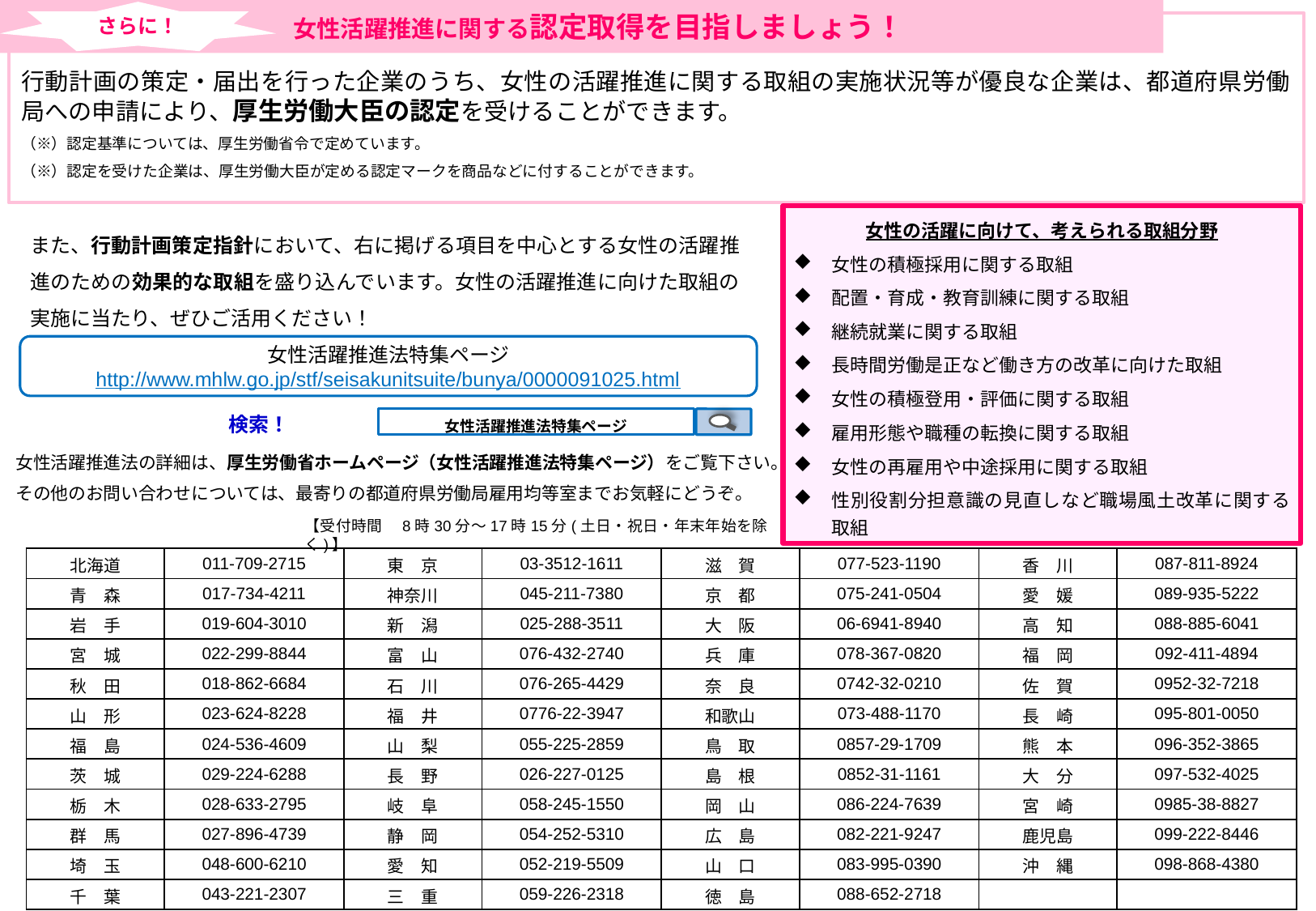

女性活躍推進に関する認定取得を目指しましょう！
さらに！

行動計画の策定・届出を行った企業のうち、女性の活躍推進に関する取組の実施状況等が優良な企業は、都道府県労働局への申請により、厚生労働大臣の認定を受けることができます。
（※）認定基準については、厚生労働省令で定めています。
（※）認定を受けた企業は、厚生労働大臣が定める認定マークを商品などに付することができます。
女性の活躍に向けて、考えられる取組分野
女性の積極採用に関する取組
配置・育成・教育訓練に関する取組
継続就業に関する取組
長時間労働是正など働き方の改革に向けた取組
女性の積極登用・評価に関する取組
雇用形態や職種の転換に関する取組
女性の再雇用や中途採用に関する取組
性別役割分担意識の見直しなど職場風土改革に関する取組
また、行動計画策定指針において、右に掲げる項目を中心とする女性の活躍推進のための効果的な取組を盛り込んでいます。女性の活躍推進に向けた取組の実施に当たり、ぜひご活用ください！
女性活躍推進法特集ページ
http://www.mhlw.go.jp/stf/seisakunitsuite/bunya/0000091025.html
女性活躍推進法特集ページ

検索！
　女性活躍推進法の詳細は、厚生労働省ホームページ（女性活躍推進法特集ページ）をご覧下さい。
　その他のお問い合わせについては、最寄りの都道府県労働局雇用均等室までお気軽にどうぞ。
【受付時間　8時30分～17時15分(土日・祝日・年末年始を除く)】
| 北海道 | 011-709-2715 | 東　京 | 03-3512-1611 | 滋　賀 | 077-523-1190 | 香　川 | 087-811-8924 |
| --- | --- | --- | --- | --- | --- | --- | --- |
| 青　森 | 017-734-4211 | 神奈川 | 045-211-7380 | 京　都 | 075-241-0504 | 愛　媛 | 089-935-5222 |
| 岩　手 | 019-604-3010 | 新　潟 | 025-288-3511 | 大　阪 | 06-6941-8940 | 高　知 | 088-885-6041 |
| 宮　城 | 022-299-8844 | 富　山 | 076-432-2740 | 兵　庫 | 078-367-0820 | 福　岡 | 092-411-4894 |
| 秋　田 | 018-862-6684 | 石　川 | 076-265-4429 | 奈　良 | 0742-32-0210 | 佐　賀 | 0952-32-7218 |
| 山　形 | 023-624-8228 | 福　井 | 0776-22-3947 | 和歌山 | 073-488-1170 | 長　崎 | 095-801-0050 |
| 福　島 | 024-536-4609 | 山　梨 | 055-225-2859 | 鳥　取 | 0857-29-1709 | 熊　本 | 096-352-3865 |
| 茨　城 | 029-224-6288 | 長　野 | 026-227-0125 | 島　根 | 0852-31-1161 | 大　分 | 097-532-4025 |
| 栃　木 | 028-633-2795 | 岐　阜 | 058-245-1550 | 岡　山 | 086-224-7639 | 宮　崎 | 0985-38-8827 |
| 群　馬 | 027-896-4739 | 静　岡 | 054-252-5310 | 広　島 | 082-221-9247 | 鹿児島 | 099-222-8446 |
| 埼　玉 | 048-600-6210 | 愛　知 | 052-219-5509 | 山　口 | 083-995-0390 | 沖　縄 | 098-868-4380 |
| 千　葉 | 043-221-2307 | 三　重 | 059-226-2318 | 徳　島 | 088-652-2718 |  |  |